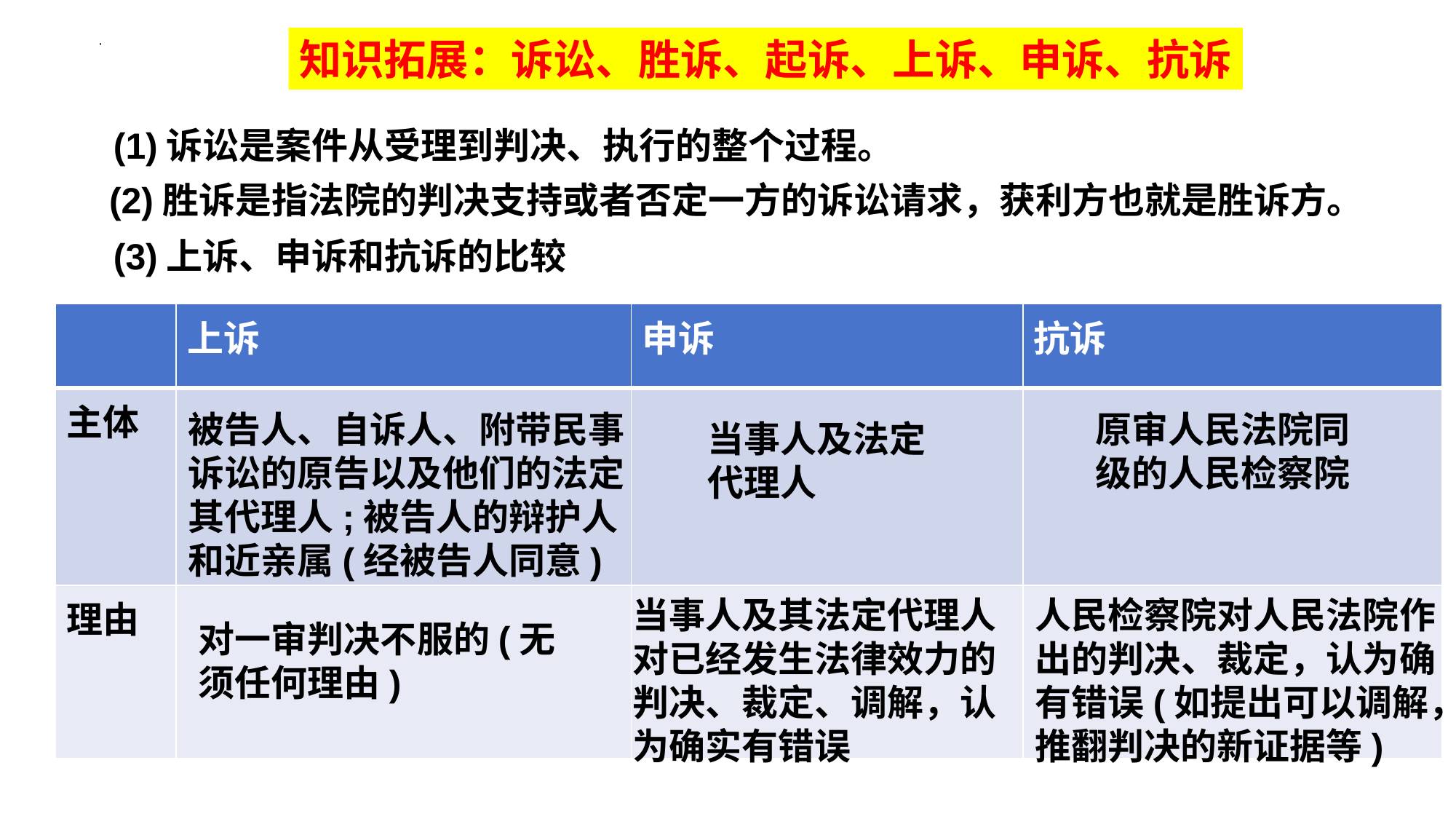

知识拓展：诉讼、胜诉、起诉、上诉、申诉、抗诉
(1)诉讼是案件从受理到判决、执行的整个过程。
(2)胜诉是指法院的判决支持或者否定一方的诉讼请求，获利方也就是胜诉方。
(3)上诉、申诉和抗诉的比较
|  | 上诉 | 申诉 | 抗诉 |
| --- | --- | --- | --- |
| 主体 |  |  |  |
| 理由 |  |  |  |
被告人、自诉人、附带民事诉讼的原告以及他们的法定其代理人;被告人的辩护人和近亲属(经被告人同意)
原审人民法院同级的人民检察院
当事人及法定代理人
当事人及其法定代理人对已经发生法律效力的判决、裁定、调解，认为确实有错误
人民检察院对人民法院作出的判决、裁定，认为确有错误(如提出可以调解，推翻判决的新证据等)
对一审判决不服的(无须任何理由)